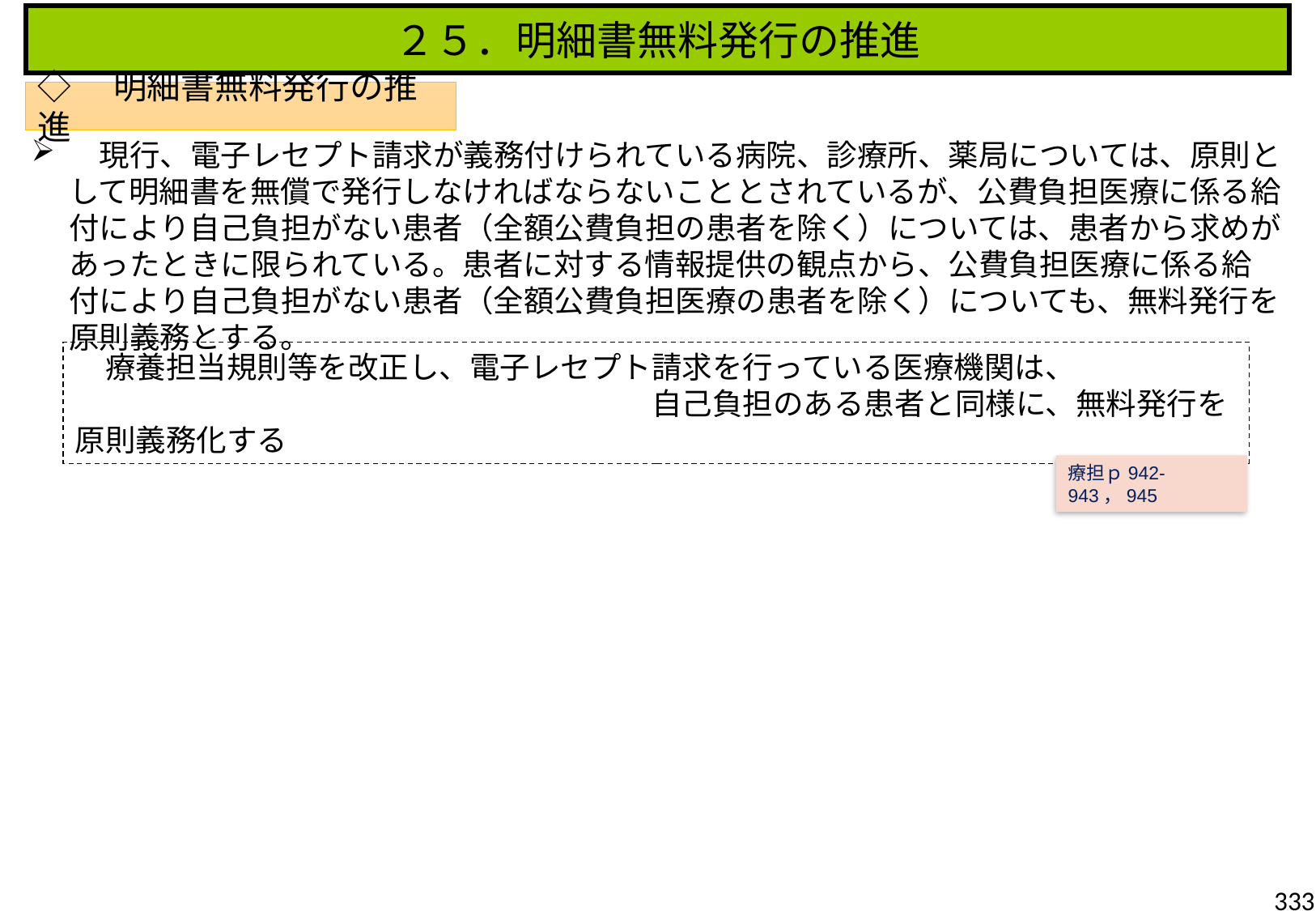

２５．明細書無料発行の推進
◇　明細書無料発行の推進
　現行、電子レセプト請求が義務付けられている病院、診療所、薬局については、原則として明細書を無償で発行しなければならないこととされているが、公費負担医療に係る給付により自己負担がない患者（全額公費負担の患者を除く）については、患者から求めがあったときに限られている。患者に対する情報提供の観点から、公費負担医療に係る給付により自己負担がない患者（全額公費負担医療の患者を除く）についても、無料発行を原則義務とする。
　療養担当規則等を改正し、電子レセプト請求を行っている医療機関は、
　　　　　　　　　　　　　　　　　　　自己負担のある患者と同様に、無料発行を原則義務化する
療担ｐ942-943，945
333